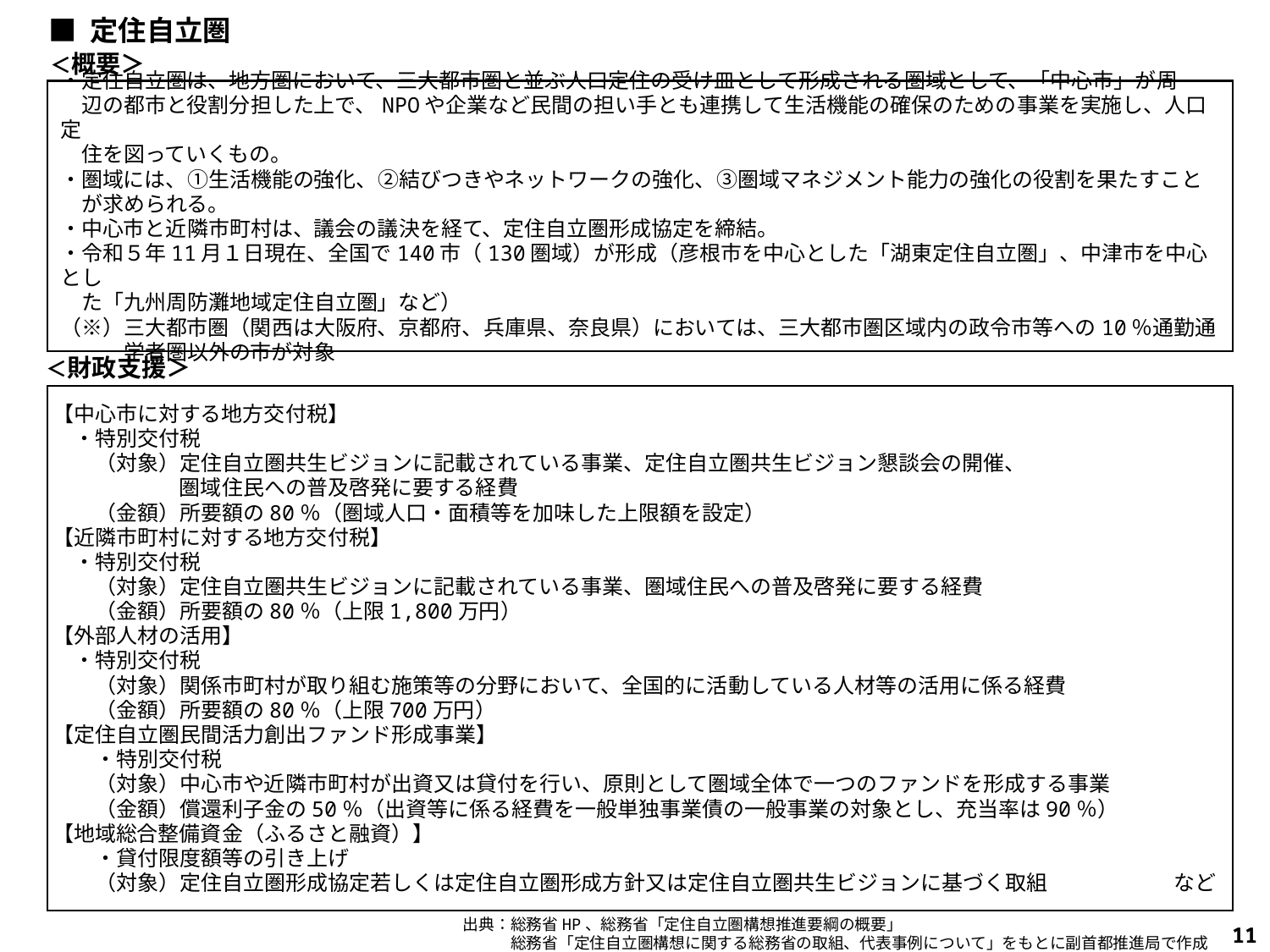

■ 定住自立圏
＜概要＞
・定住自立圏は、地方圏において、三大都市圏と並ぶ人口定住の受け皿として形成される圏域として、「中心市」が周
　辺の都市と役割分担した上で、NPOや企業など民間の担い手とも連携して生活機能の確保のための事業を実施し、人口定
　住を図っていくもの。
・圏域には、①生活機能の強化、②結びつきやネットワークの強化、③圏域マネジメント能力の強化の役割を果たすこと
　が求められる。
・中心市と近隣市町村は、議会の議決を経て、定住自立圏形成協定を締結。
・令和５年11月１日現在、全国で140市（130圏域）が形成（彦根市を中心とした「湖東定住自立圏」、中津市を中心とし
　た「九州周防灘地域定住自立圏」など）
（※）三大都市圏（関西は大阪府、京都府、兵庫県、奈良県）においては、三大都市圏区域内の政令市等への10％通勤通
　　　学者圏以外の市が対象
＜財政支援＞
【中心市に対する地方交付税】
　・特別交付税
　　（対象）定住自立圏共生ビジョンに記載されている事業、定住自立圏共生ビジョン懇談会の開催、
　　　　　　圏域住民への普及啓発に要する経費
　　（金額）所要額の80％（圏域人口・面積等を加味した上限額を設定）
【近隣市町村に対する地方交付税】
　・特別交付税
　　（対象）定住自立圏共生ビジョンに記載されている事業、圏域住民への普及啓発に要する経費
　　（金額）所要額の80％（上限1,800万円）
【外部人材の活用】
　・特別交付税
　　（対象）関係市町村が取り組む施策等の分野において、全国的に活動している人材等の活用に係る経費
　　（金額）所要額の80％（上限700万円）
【定住自立圏民間活力創出ファンド形成事業】
　　・特別交付税
　　（対象）中心市や近隣市町村が出資又は貸付を行い、原則として圏域全体で一つのファンドを形成する事業
　　（金額）償還利子金の50％（出資等に係る経費を一般単独事業債の一般事業の対象とし、充当率は90％）
【地域総合整備資金（ふるさと融資）】
　　・貸付限度額等の引き上げ
　　（対象）定住自立圏形成協定若しくは定住自立圏形成方針又は定住自立圏共生ビジョンに基づく取組　　　　　　など
出典：総務省HP、総務省「定住自立圏構想推進要綱の概要」
　　　総務省「定住自立圏構想に関する総務省の取組、代表事例について」をもとに副首都推進局で作成
11